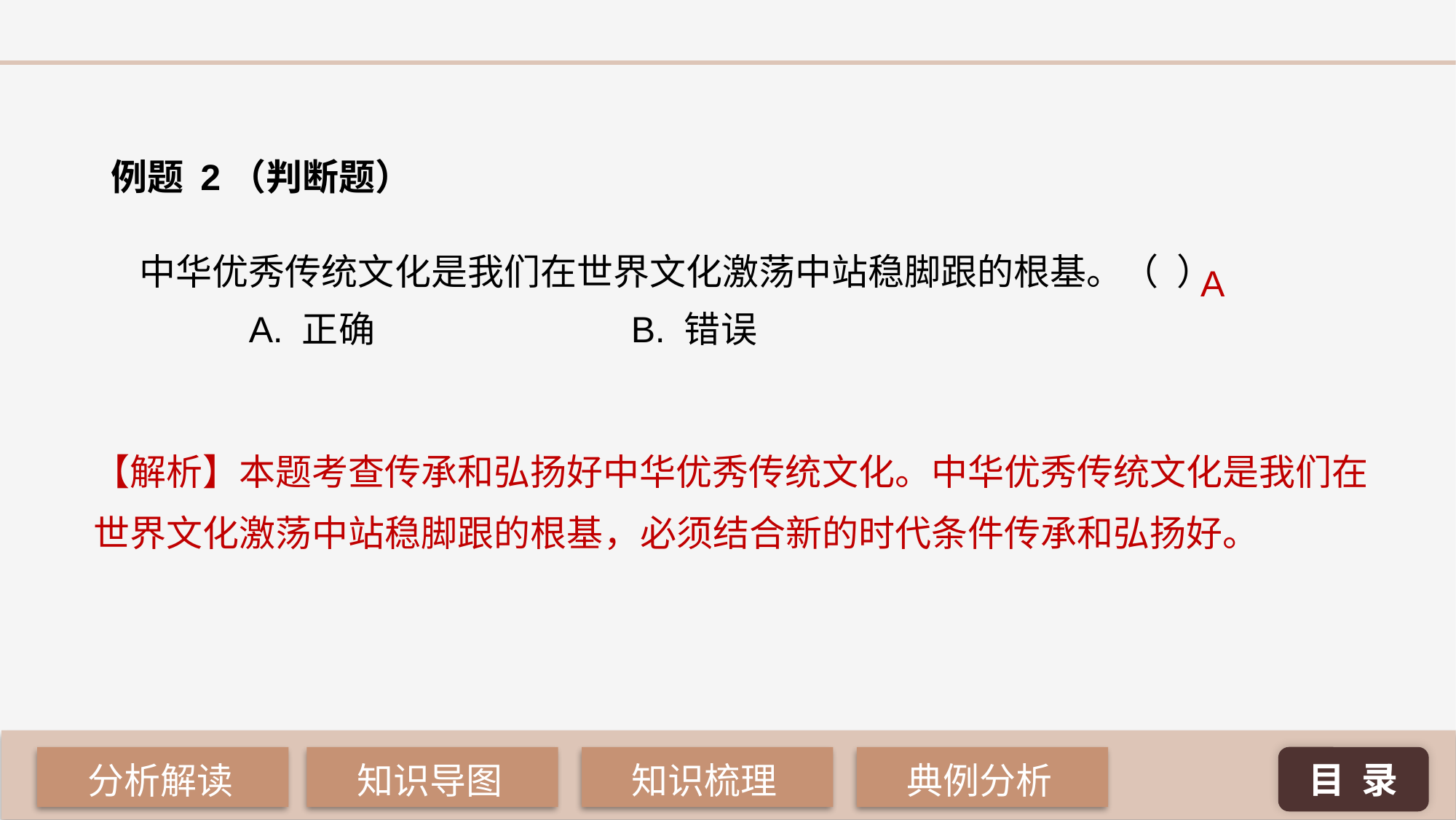

例题 2（判断题）
中华优秀传统文化是我们在世界文化激荡中站稳脚跟的根基。（ 	）
A. 正确 			B. 错误
A
【解析】本题考查传承和弘扬好中华优秀传统文化。中华优秀传统文化是我们在世界文化激荡中站稳脚跟的根基，必须结合新的时代条件传承和弘扬好。